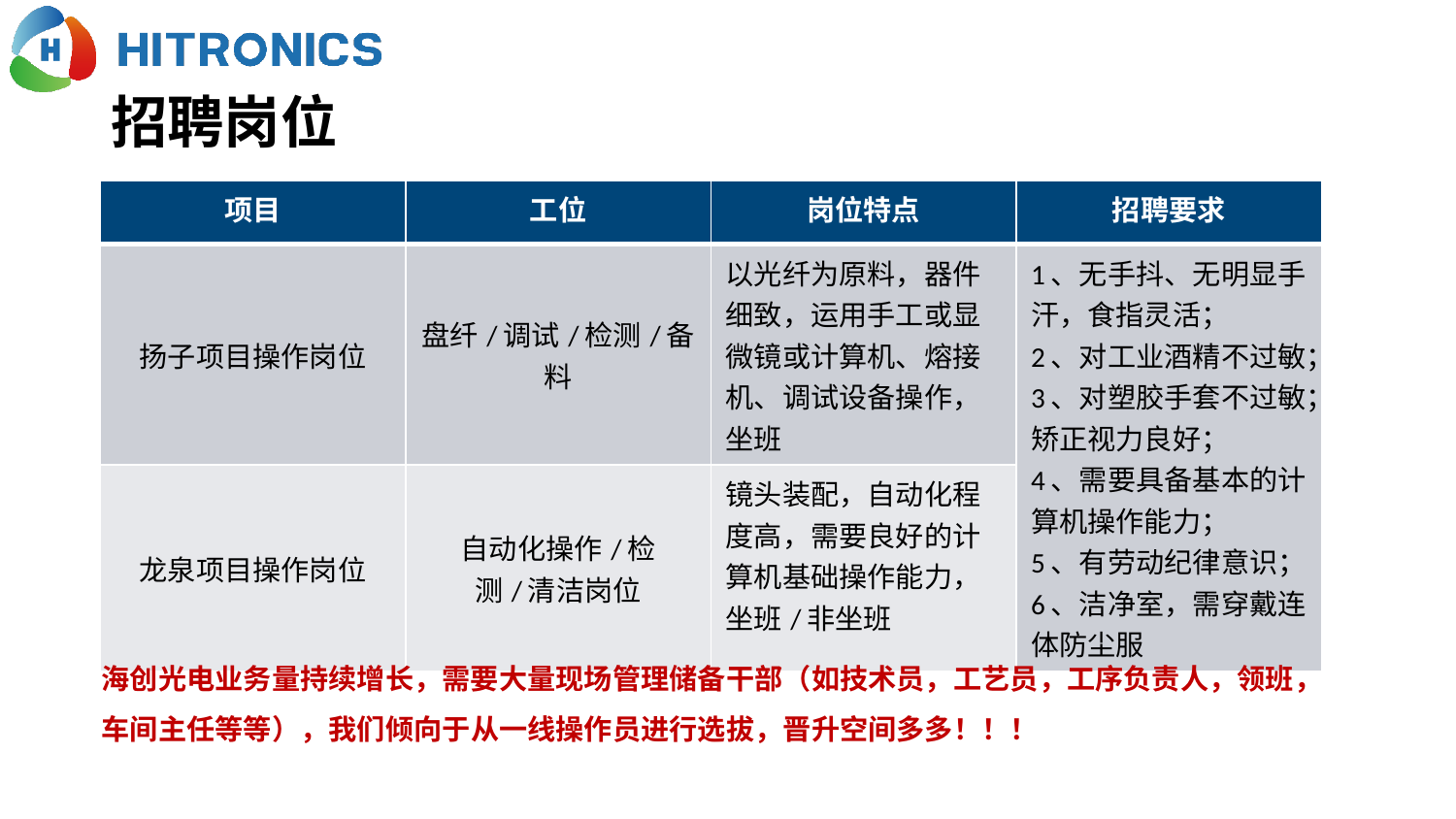

# 招聘岗位
| 项目 | 工位 | 岗位特点 | 招聘要求 |
| --- | --- | --- | --- |
| 扬子项目操作岗位 | 盘纤/调试/检测/备料 | 以光纤为原料，器件细致，运用手工或显微镜或计算机、熔接机、调试设备操作，坐班 | 1、无手抖、无明显手汗，食指灵活； 2、对工业酒精不过敏；3、对塑胶手套不过敏； 矫正视力良好； 4、需要具备基本的计算机操作能力； 5、有劳动纪律意识； 6、洁净室，需穿戴连体防尘服 |
| 龙泉项目操作岗位 | 自动化操作/检测/清洁岗位 | 镜头装配，自动化程度高，需要良好的计算机基础操作能力，坐班/非坐班 |  |
海创光电业务量持续增长，需要大量现场管理储备干部（如技术员，工艺员，工序负责人，领班，车间主任等等），我们倾向于从一线操作员进行选拔，晋升空间多多！！！